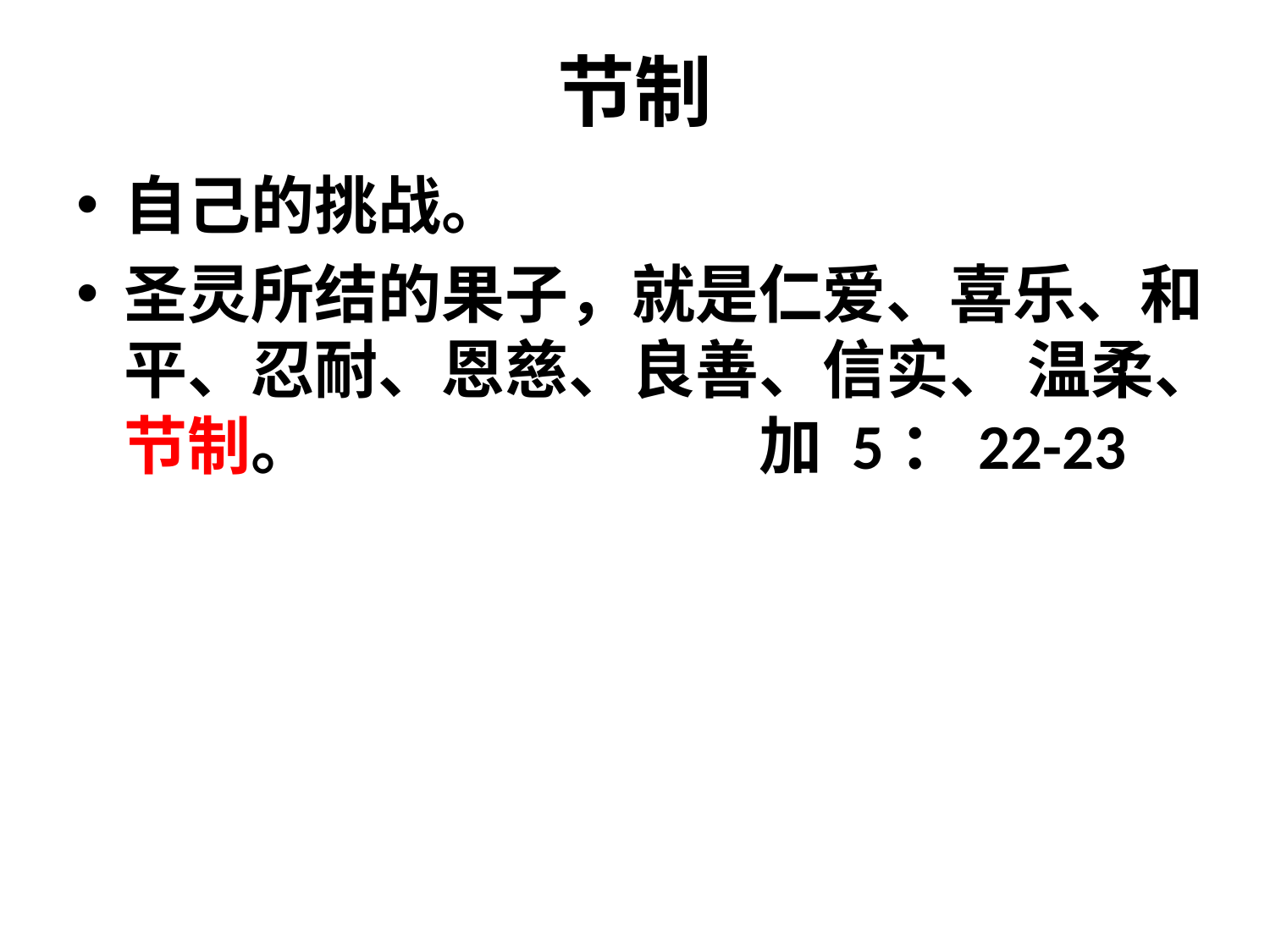

# 节制
自己的挑战。
圣灵所结的果子，就是仁爱、喜乐、和平、忍耐、恩慈、良善、信实、 温柔、节制。				加 5：22-23